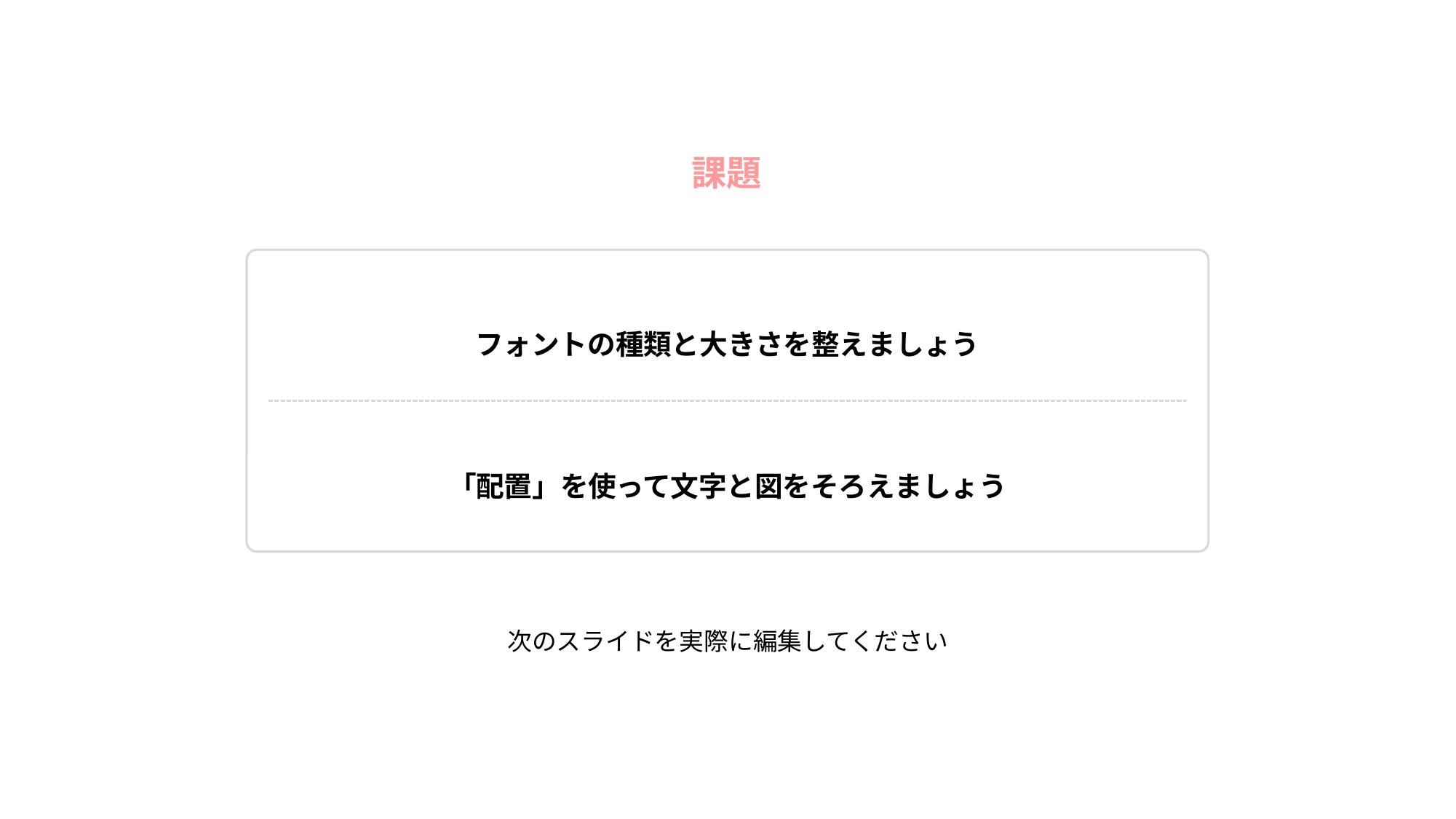

課題

フォントの種類と大きさを整えましょう
「配置」を使って文字と図をそろえましょう
次のスライドを実際に編集してください